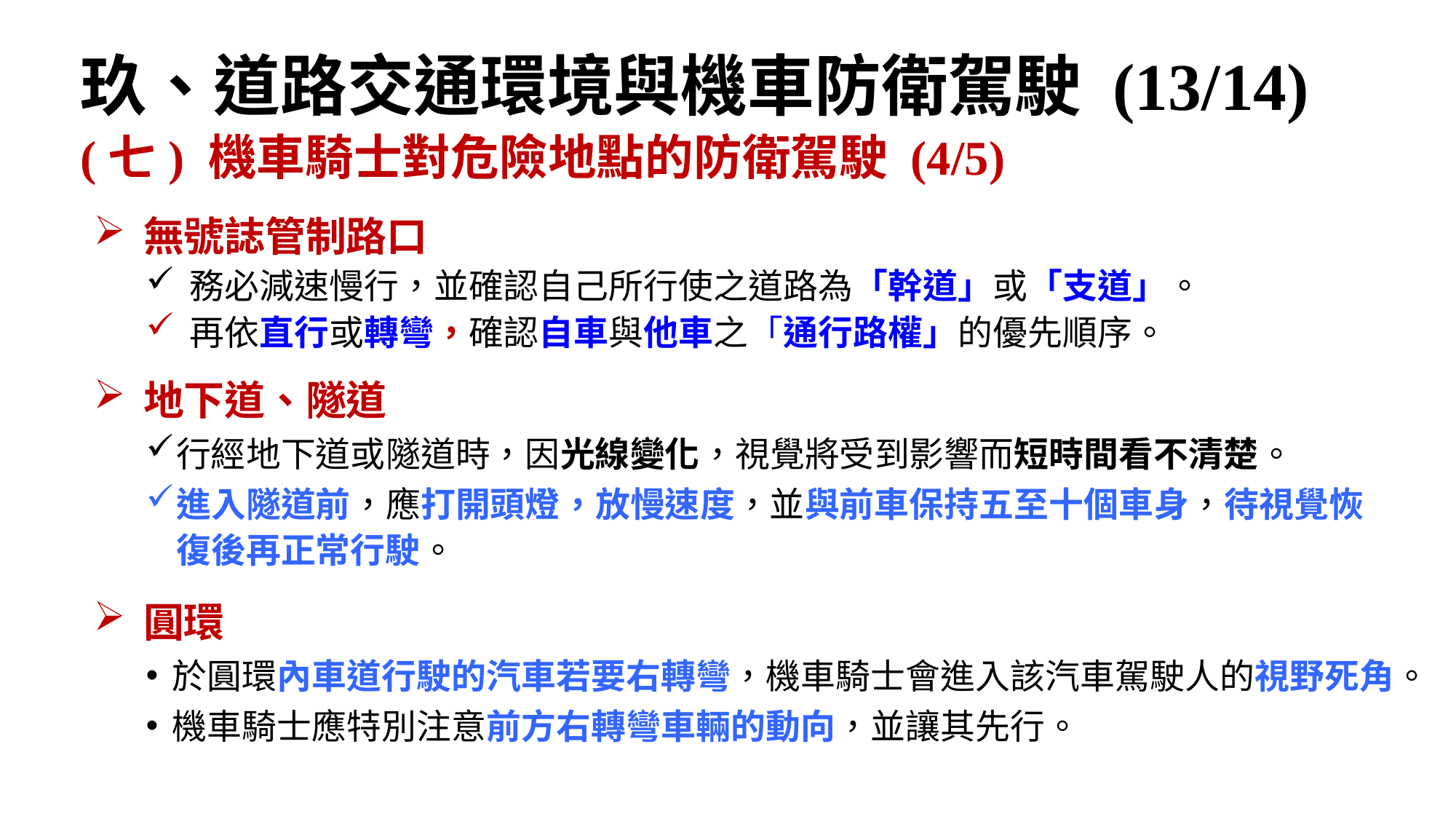

# 玖、道路交通環境與機車防衛駕駛 (13/14)
(七) 機車騎士對危險地點的防衛駕駛 (4/5)
 無號誌管制路口
 務必減速慢行，並確認自己所行使之道路為「幹道」或「支道」。
 再依直行或轉彎，確認自車與他車之「通行路權」的優先順序。
 地下道、隧道
行經地下道或隧道時，因光線變化，視覺將受到影響而短時間看不清楚。
進入隧道前，應打開頭燈，放慢速度，並與前車保持五至十個車身，待視覺恢復後再正常行駛。
 圓環
於圓環內車道行駛的汽車若要右轉彎，機車騎士會進入該汽車駕駛人的視野死角。
機車騎士應特別注意前方右轉彎車輛的動向，並讓其先行。